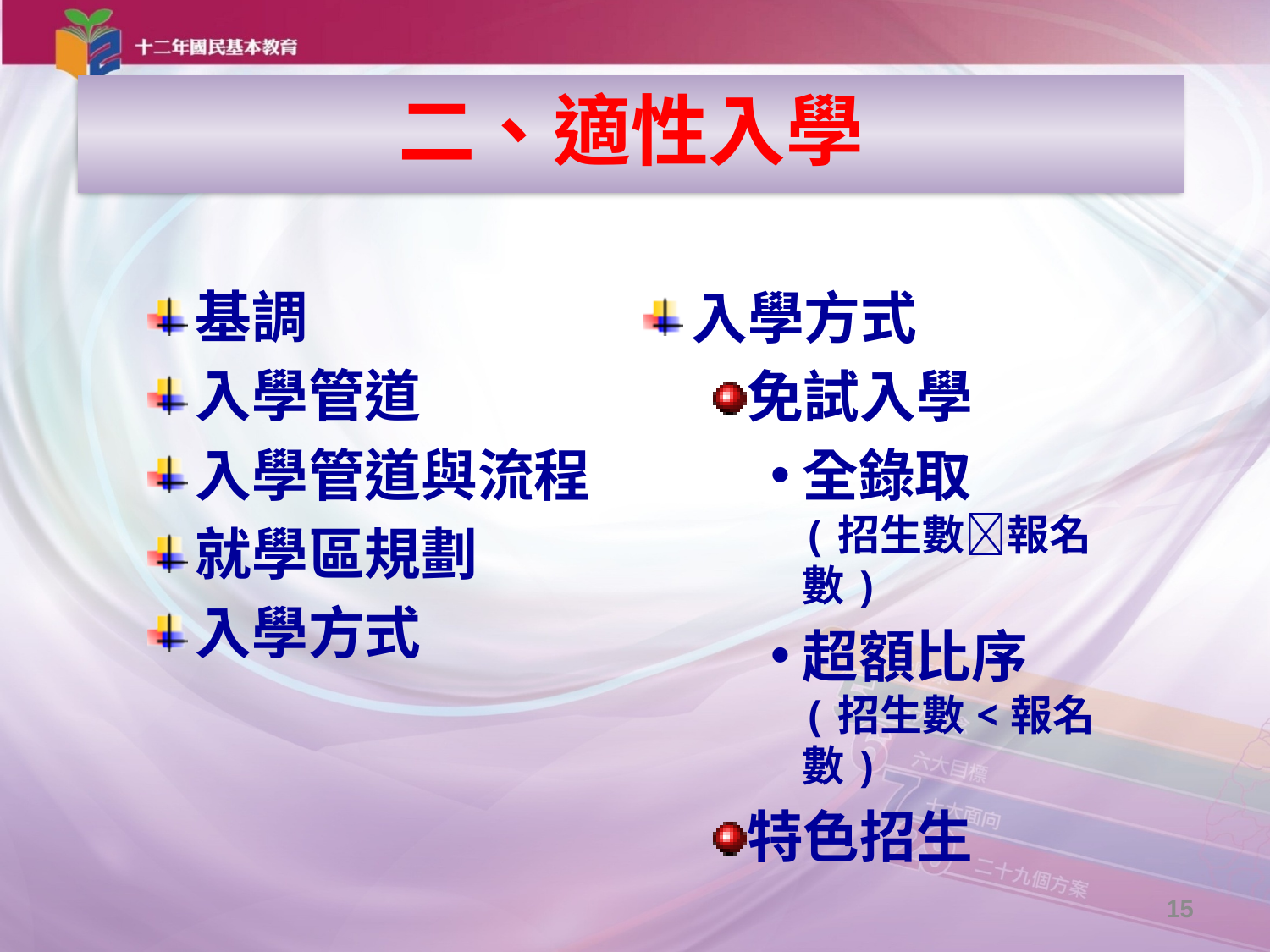

二、適性入學
基調
入學管道
入學管道與流程
就學區規劃
入學方式

入學方式
免試入學
全錄取
(招生數≥報名數)
超額比序
(招生數<報名數)
特色招生

15